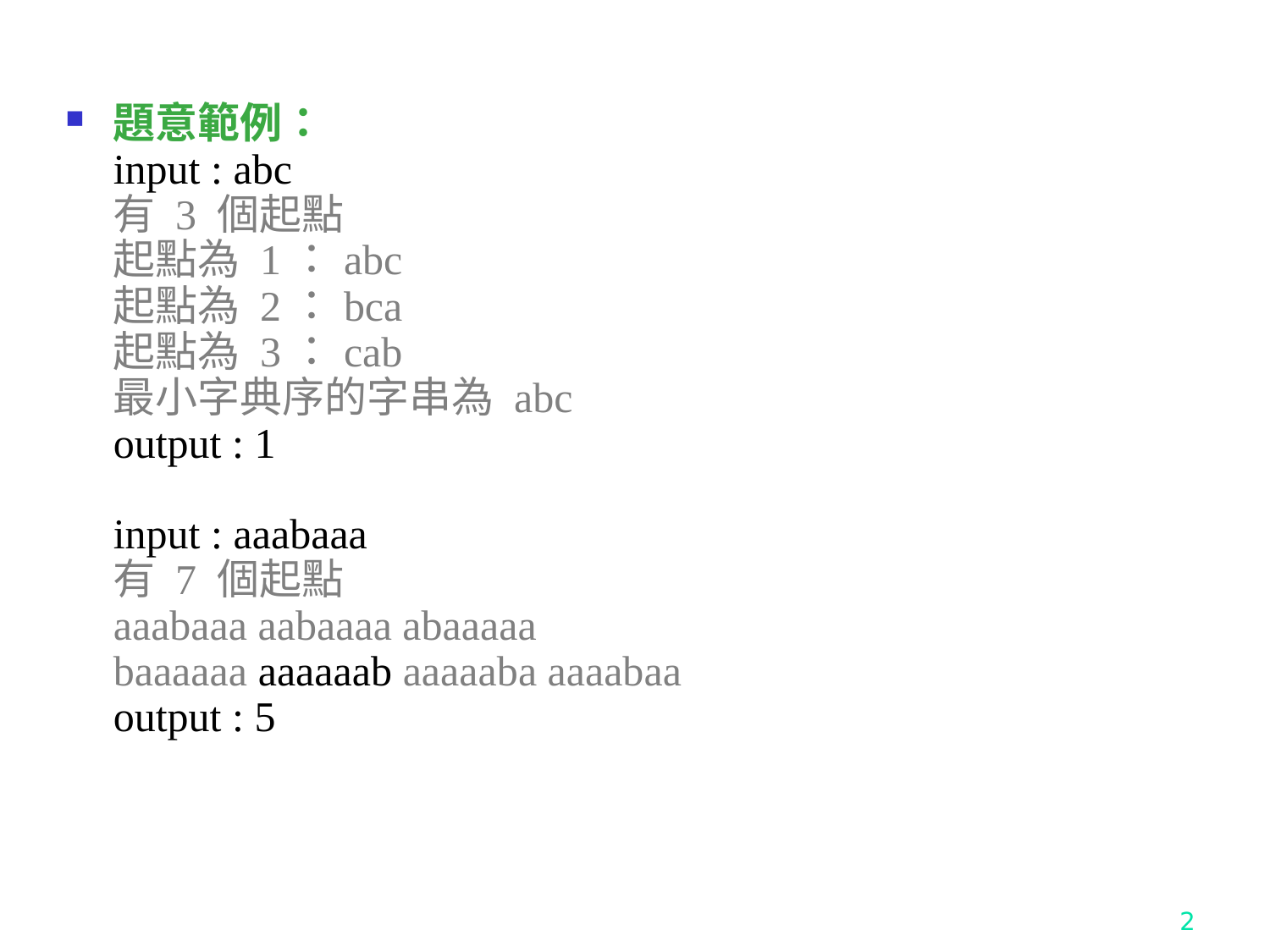

題意範例：
input : abc
有 3 個起點
起點為 1：abc
起點為 2：bca
起點為 3：cab
最小字典序的字串為 abc
output : 1
input : aaabaaa
有 7 個起點
aaabaaa aabaaaa abaaaaa
baaaaaa aaaaaab aaaaaba aaaabaa
output : 5
2